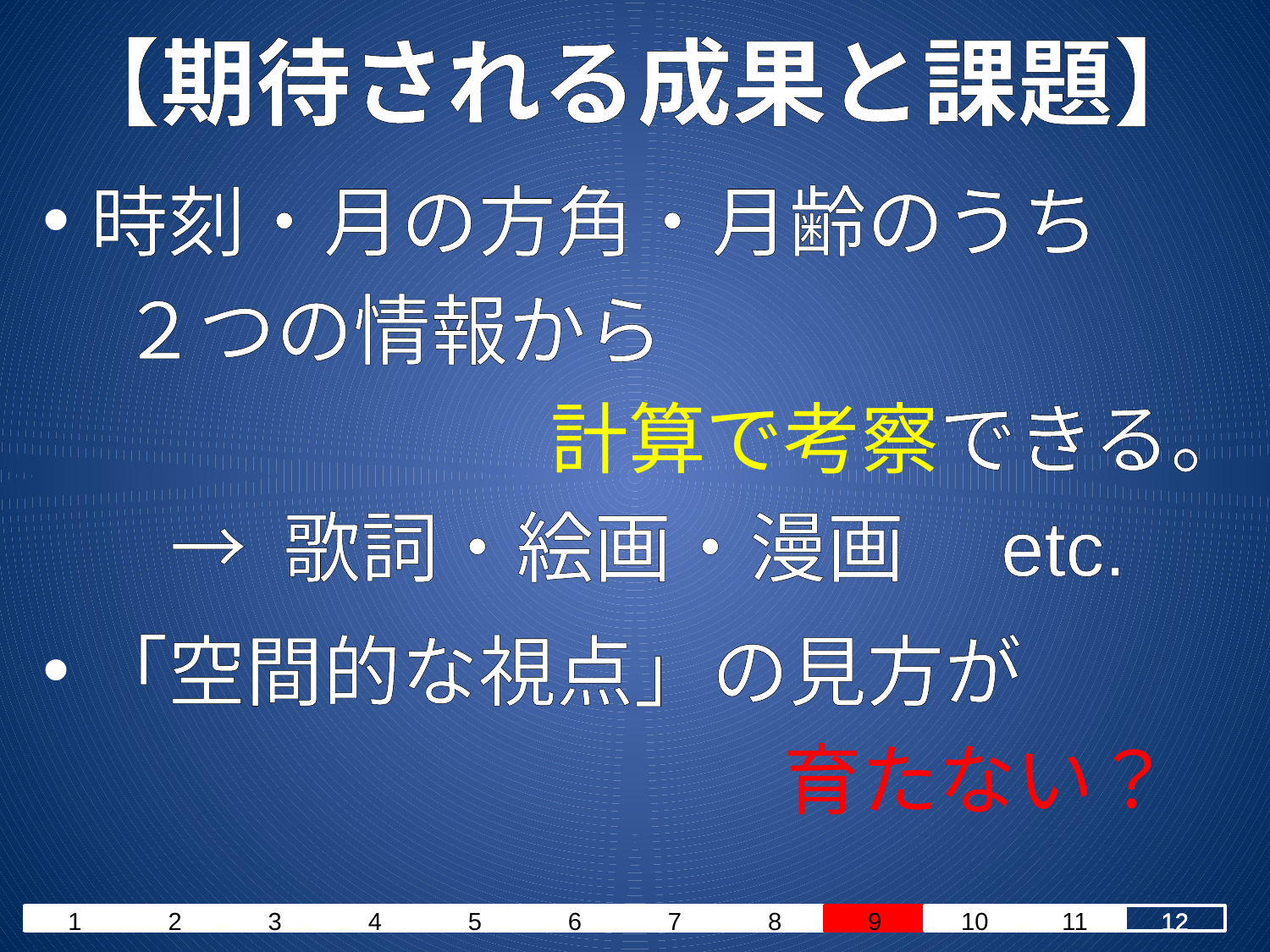

【期待される成果と課題】
時刻・月の方角・月齢のうち
　２つの情報から
　				計算で考察できる。
	→ 歌詞・絵画・漫画　etc.
「空間的な視点」の見方が
				　　　育たない？
1
2
3
4
5
6
7
8
9
10
11
12